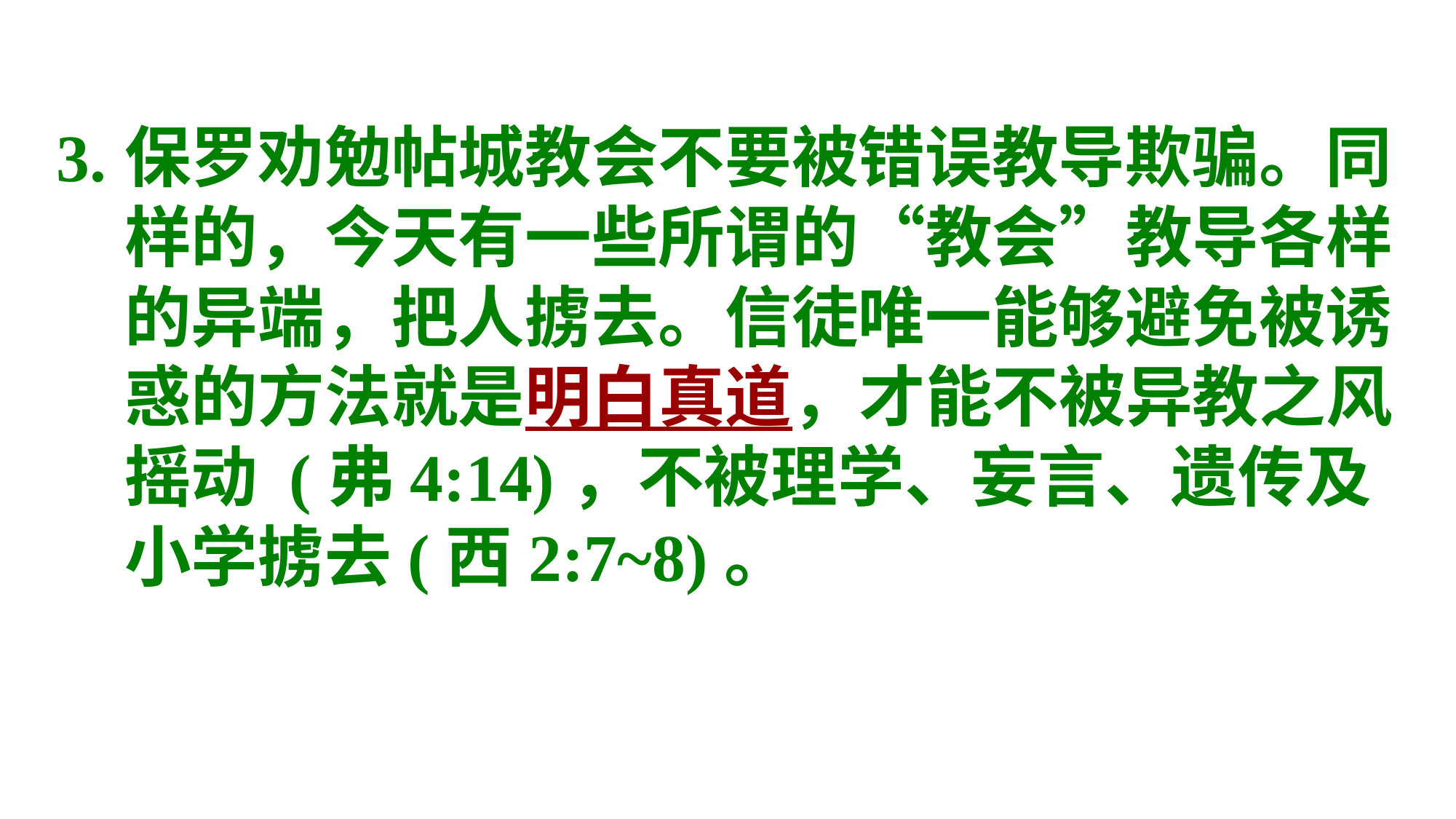

3.	保罗劝勉帖城教会不要被错误教导欺骗。同样的，今天有一些所谓的“教会”教导各样的异端，把人掳去。信徒唯一能够避免被诱惑的方法就是明白真道，才能不被异教之风摇动 (弗4:14)，不被理学、妄言、遗传及小学掳去(西2:7~8)。